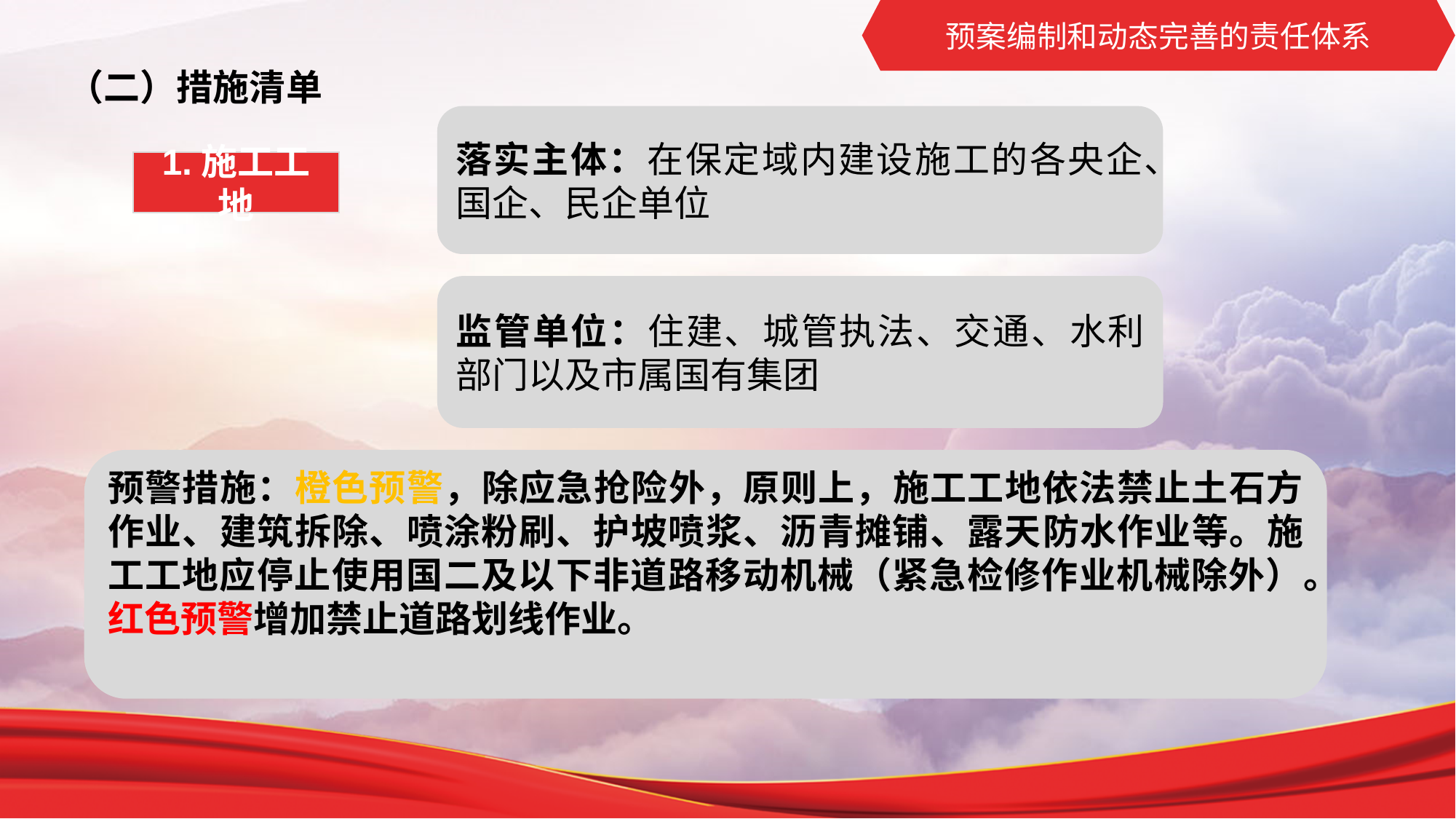

预案编制和动态完善的责任体系
（二）措施清单
落实主体：在保定域内建设施工的各央企、国企、民企单位
1.施工工地
监管单位：住建、城管执法、交通、水利部门以及市属国有集团
预警措施：橙色预警，除应急抢险外，原则上，施工工地依法禁止土石方作业、建筑拆除、喷涂粉刷、护坡喷浆、沥青摊铺、露天防水作业等。施工工地应停止使用国二及以下非道路移动机械（紧急检修作业机械除外）。红色预警增加禁止道路划线作业。